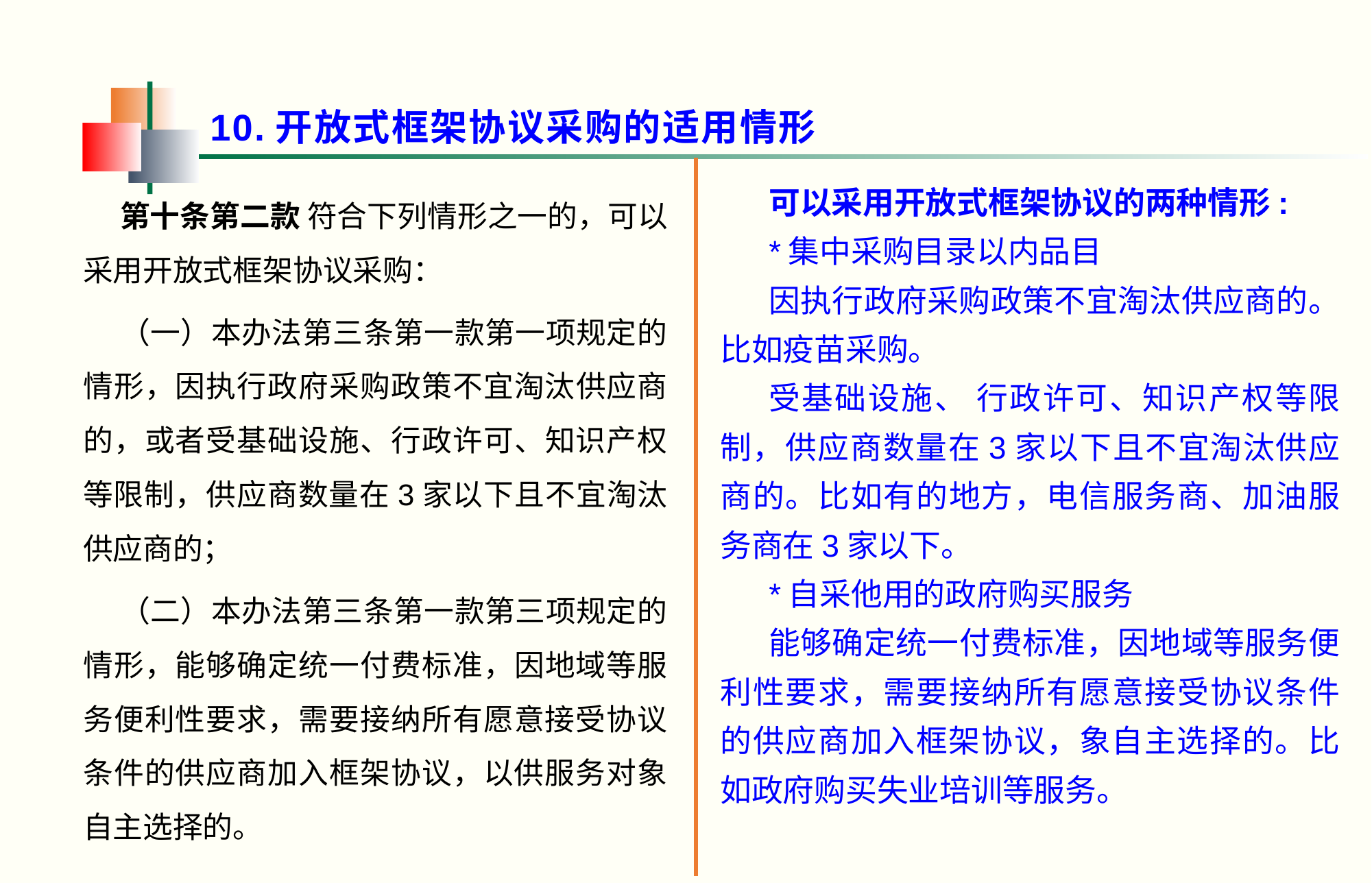

10.开放式框架协议采购的适用情形
可以采用开放式框架协议的两种情形:
*集中采购目录以内品目
因执行政府采购政策不宜淘汰供应商的。比如疫苗采购。
受基础设施、 行政许可、知识产权等限制，供应商数量在3家以下且不宜淘汰供应商的。比如有的地方，电信服务商、加油服务商在3家以下。
*自采他用的政府购买服务
能够确定统一付费标准，因地域等服务便利性要求，需要接纳所有愿意接受协议条件的供应商加入框架协议，象自主选择的。比如政府购买失业培训等服务。

第十条第二款 符合下列情形之一的，可以采用开放式框架协议采购：
（一）本办法第三条第一款第一项规定的情形，因执行政府采购政策不宜淘汰供应商的，或者受基础设施、行政许可、知识产权等限制，供应商数量在3家以下且不宜淘汰供应商的；
（二）本办法第三条第一款第三项规定的情形，能够确定统一付费标准，因地域等服务便利性要求，需要接纳所有愿意接受协议条件的供应商加入框架协议，以供服务对象自主选择的。